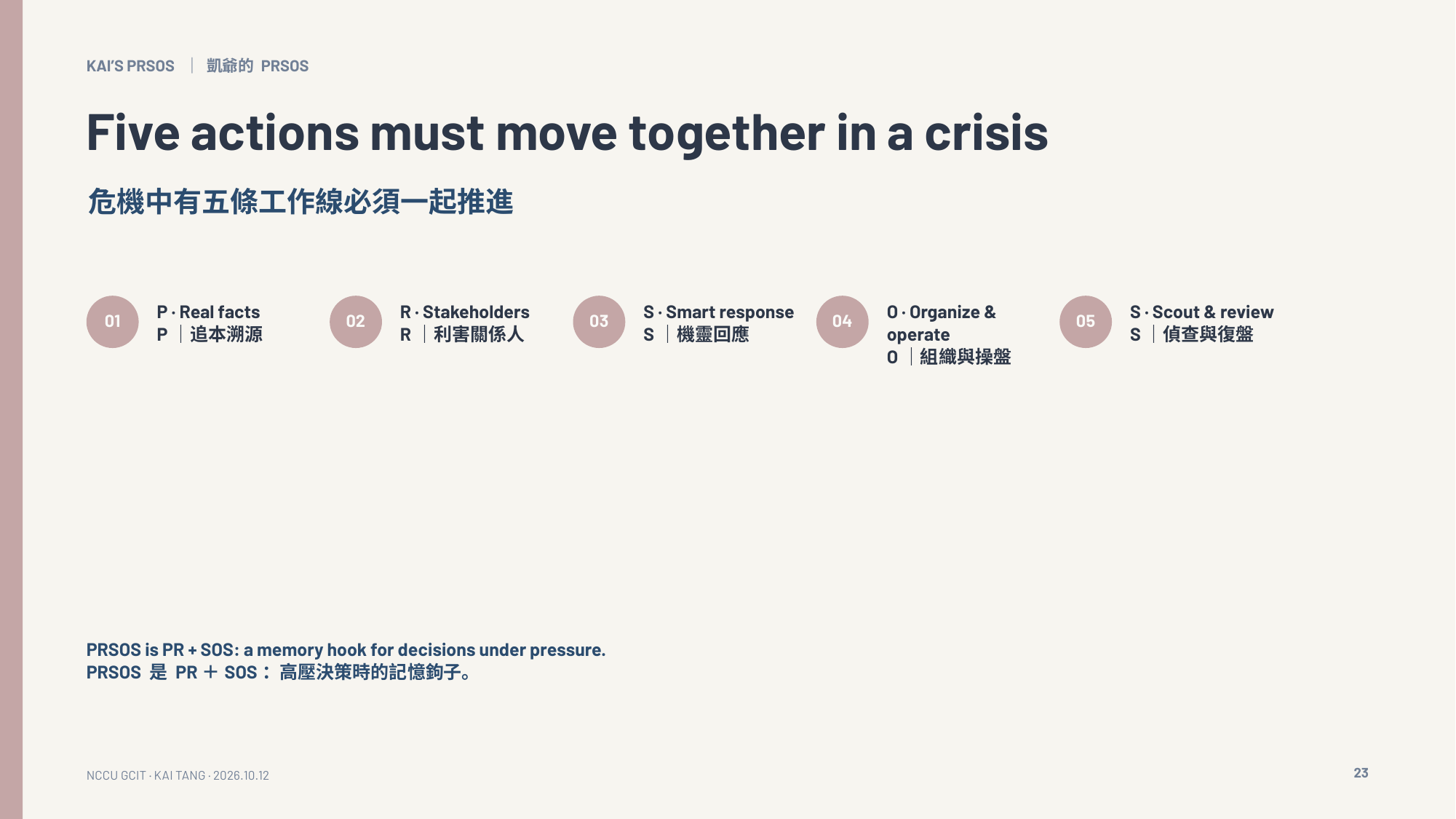

KAI’S PRSOS  ｜  凱爺的 PRSOS
Five actions must move together in a crisis
危機中有五條工作線必須一起推進

P · Real facts
P｜追本溯源
R · Stakeholders
R｜利害關係人
S · Smart response
S｜機靈回應
O · Organize & operate
O｜組織與操盤
S · Scout & review
S｜偵查與復盤
01
02
03
04
05
PRSOS is PR + SOS: a memory hook for decisions under pressure.
PRSOS 是 PR＋SOS：高壓決策時的記憶鉤子。
23
NCCU GCIT · KAI TANG · 2026.10.12